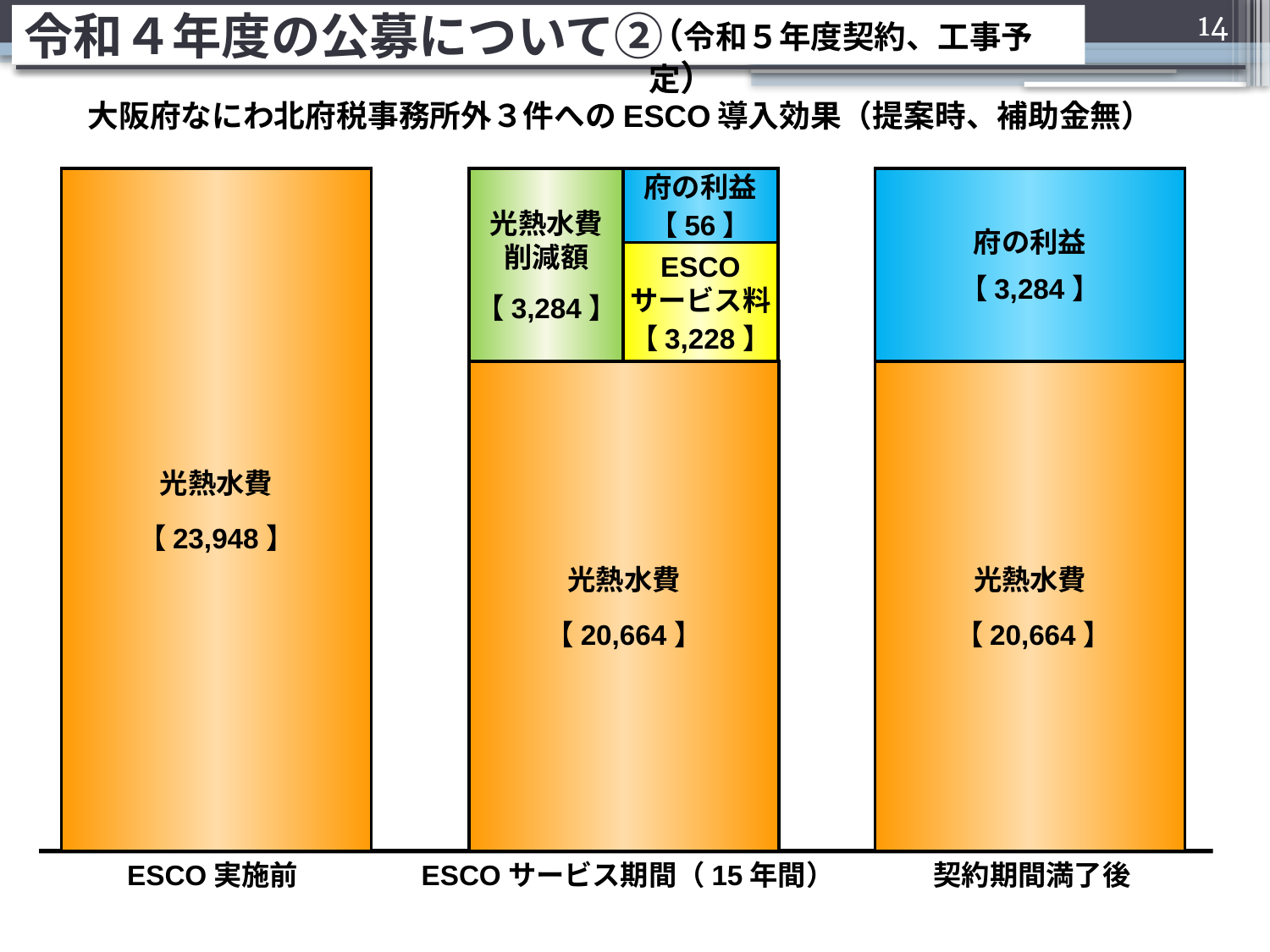

14
令和４年度の公募について②
（令和５年度契約、工事予定）
　　大阪府なにわ北府税事務所外３件へのESCO導入効果（提案時、補助金無）
光熱水費

【 23,948 】
光熱水費
削減額

【 3,284】
府の利益

【 56】
府の利益

【 3,284 】
ESCO
サービス料

【 3,228 】
光熱水費

【 20,664 】
光熱水費

 【 20,664 】
ESCO実施前
ESCOサービス期間（15年間）
契約期間満了後